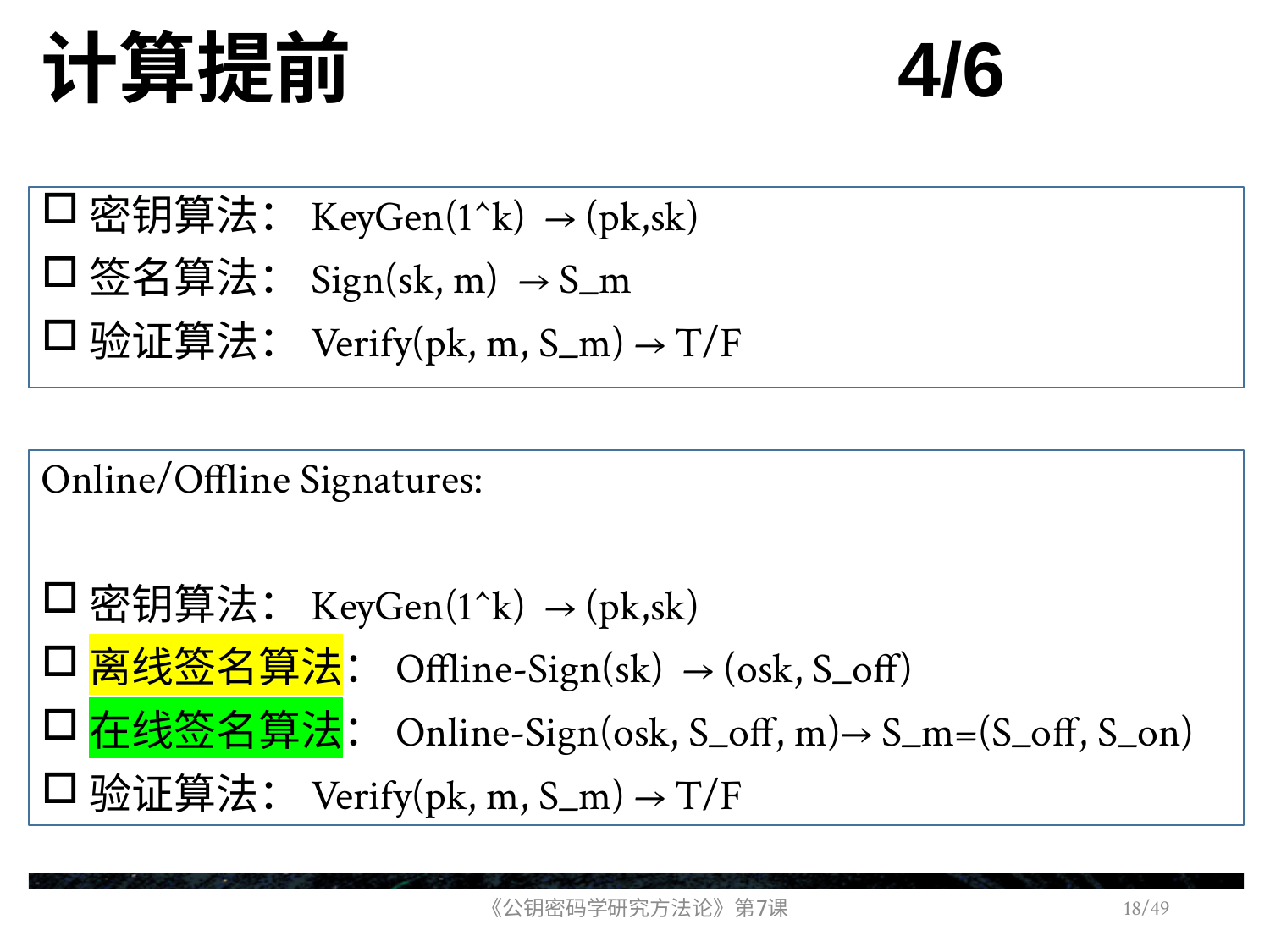

# 计算提前                              4/6
密钥算法：KeyGen(1^k)  → (pk,sk)
签名算法：Sign(sk, m)  → S_m
验证算法：Verify(pk, m, S_m) → T/F
Online/Offline Signatures:

密钥算法：KeyGen(1^k)  → (pk,sk)
离线签名算法：Offline-Sign(sk)  → (osk, S_off)
在线签名算法：Online-Sign(osk, S_off, m)→ S_m=(S_off, S_on)
验证算法：Verify(pk, m, S_m) → T/F
《公钥密码学研究方法论》第7课
18/49